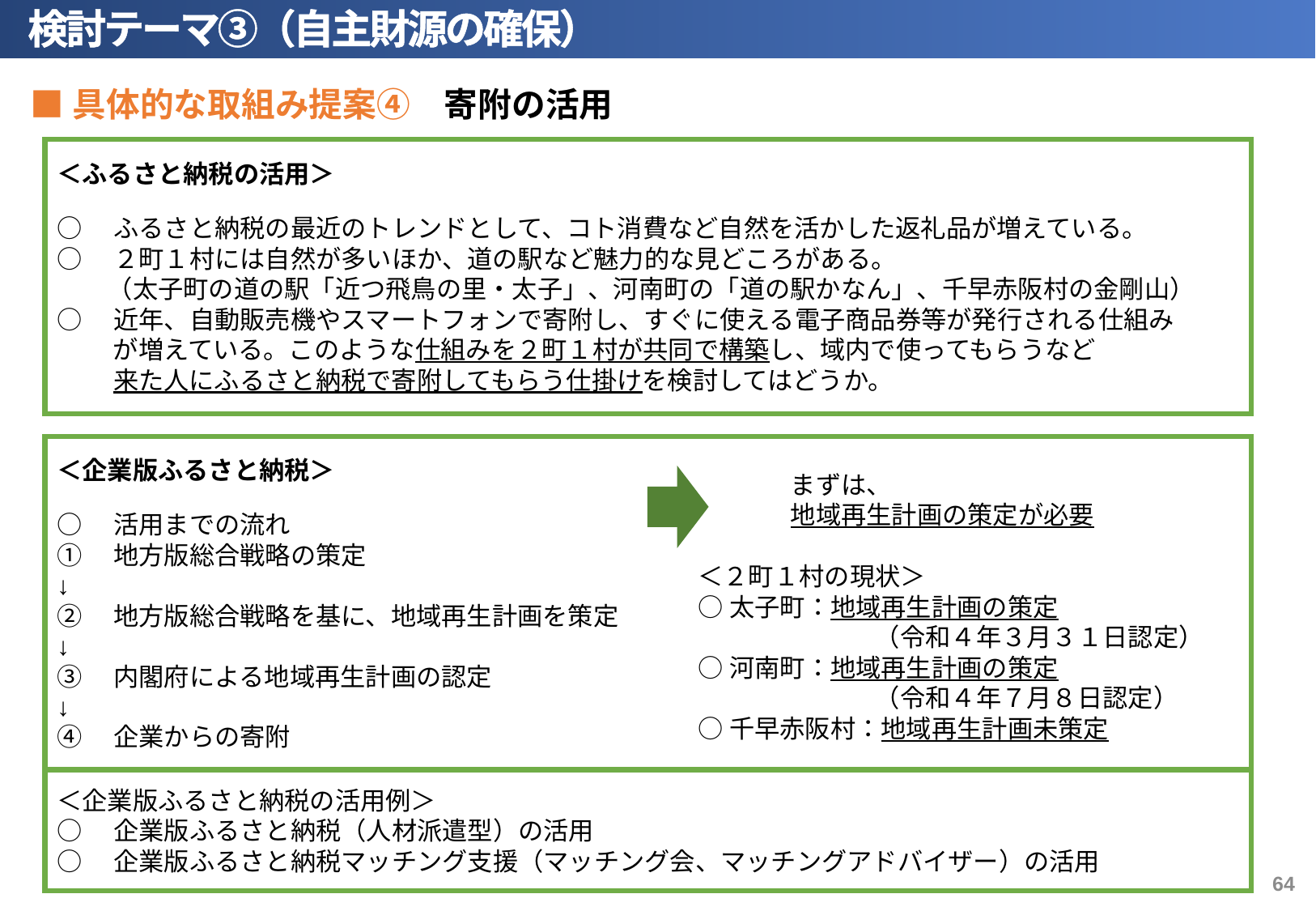

検討テーマ③（自主財源の確保）
■具体的な取組み提案④　寄附の活用
＜ふるさと納税の活用＞

○　ふるさと納税の最近のトレンドとして、コト消費など自然を活かした返礼品が増えている。
○　２町１村には自然が多いほか、道の駅など魅力的な見どころがある。
　　（太子町の道の駅「近つ飛鳥の里・太子」、河南町の「道の駅かなん」、千早赤阪村の金剛山）
○　近年、自動販売機やスマートフォンで寄附し、すぐに使える電子商品券等が発行される仕組み
　　 が増えている。このような仕組みを２町１村が共同で構築し、域内で使ってもらうなど
　　 来た人にふるさと納税で寄附してもらう仕掛けを検討してはどうか。
＜企業版ふるさと納税＞

○　活用までの流れ
①　地方版総合戦略の策定
↓
②　地方版総合戦略を基に、地域再生計画を策定
↓
③　内閣府による地域再生計画の認定
↓
④　企業からの寄附
まずは、
地域再生計画の策定が必要

＜２町１村の現状＞
○太子町：地域再生計画の策定
　　　　　　　（令和４年３月３１日認定）
○河南町：地域再生計画の策定
　　　　　　　（令和４年７月８日認定）
○千早赤阪村：地域再生計画未策定
＜企業版ふるさと納税の活用例＞
○　企業版ふるさと納税（人材派遣型）の活用
○　企業版ふるさと納税マッチング支援（マッチング会、マッチングアドバイザー）の活用
64